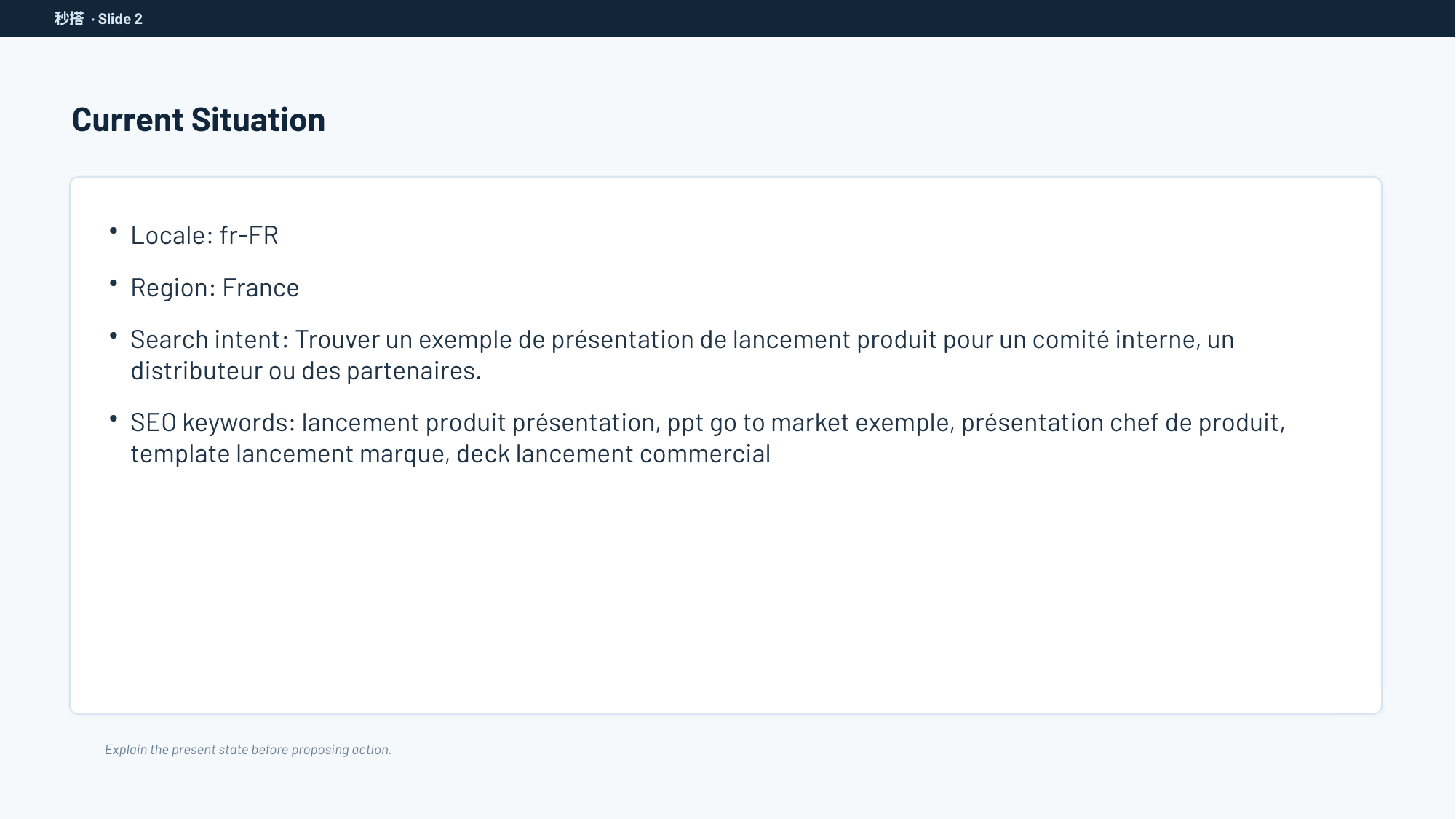

秒搭 · Slide 2
Current Situation

Locale: fr-FR
Region: France
Search intent: Trouver un exemple de présentation de lancement produit pour un comité interne, un distributeur ou des partenaires.
SEO keywords: lancement produit présentation, ppt go to market exemple, présentation chef de produit, template lancement marque, deck lancement commercial
Explain the present state before proposing action.